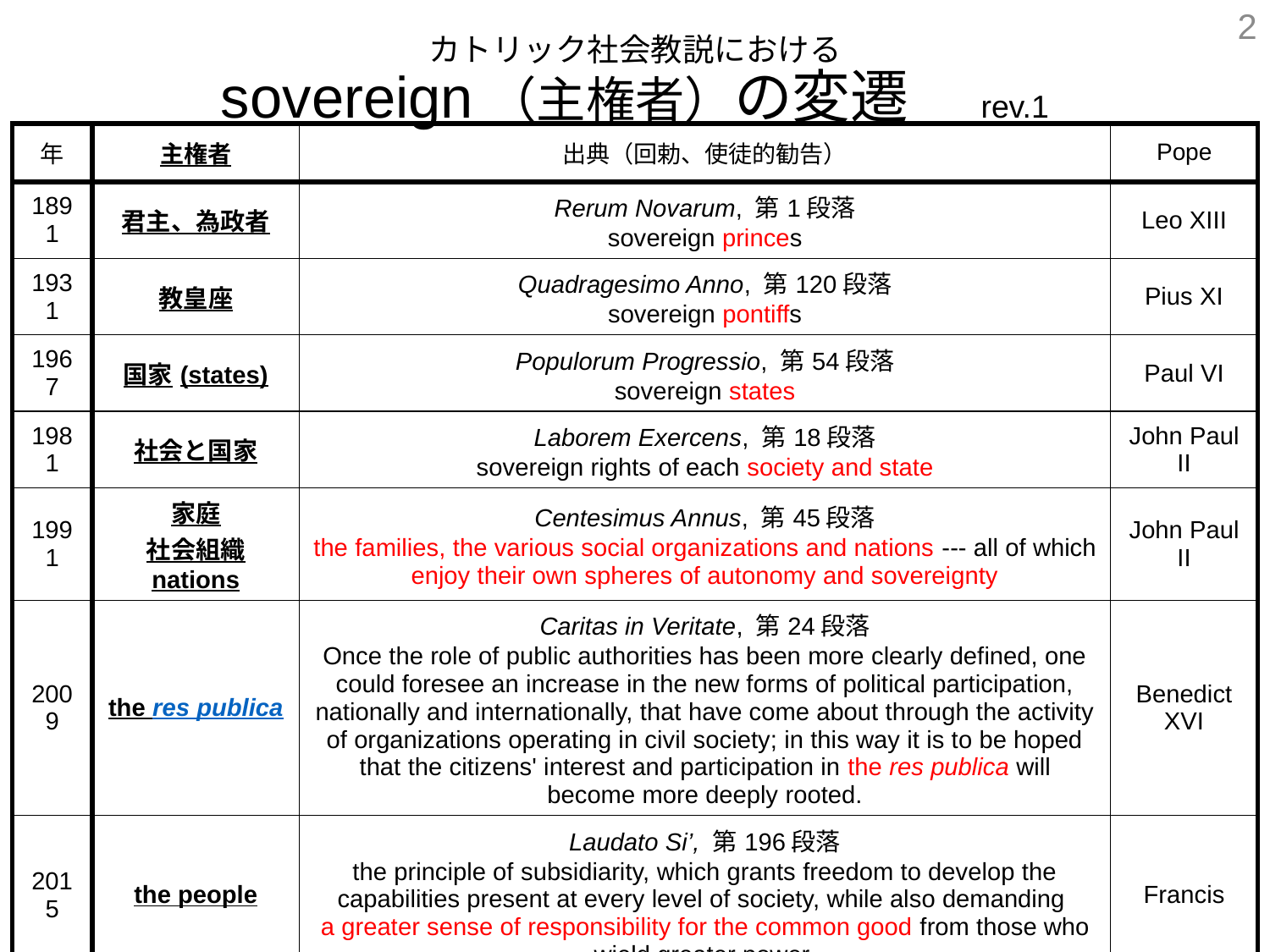

2
# カトリック社会教説における sovereign（主権者）の変遷　rev.1
| 年 | 主権者 | 出典（回勅、使徒的勧告） | Pope |
| --- | --- | --- | --- |
| 1891 | 君主、為政者 | Rerum Novarum, 第1段落 sovereign princes | Leo XIII |
| 1931 | 教皇座 | Quadragesimo Anno, 第120段落 sovereign pontiffs | Pius XI |
| 1967 | 国家(states) | Populorum Progressio, 第54段落 sovereign states | Paul VI |
| 1981 | 社会と国家 | Laborem Exercens, 第18段落 sovereign rights of each society and state | John Paul II |
| 1991 | 家庭 社会組織 nations | Centesimus Annus, 第45段落 the families, the various social organizations and nations --- all of which enjoy their own spheres of autonomy and sovereignty | John Paul II |
| 2009 | the res publica | Caritas in Veritate, 第24段落 Once the role of public authorities has been more clearly defined, one could foresee an increase in the new forms of political participation, nationally and internationally, that have come about through the activity of organizations operating in civil society; in this way it is to be hoped that the citizens' interest and participation in the res publica will become more deeply rooted. | Benedict XVI |
| 2015 | the people | Laudato Si’, 第196段落 the principle of subsidiarity, which grants freedom to develop the capabilities present at every level of society, while also demanding a greater sense of responsibility for the common good from those who wield greater power. | Francis |